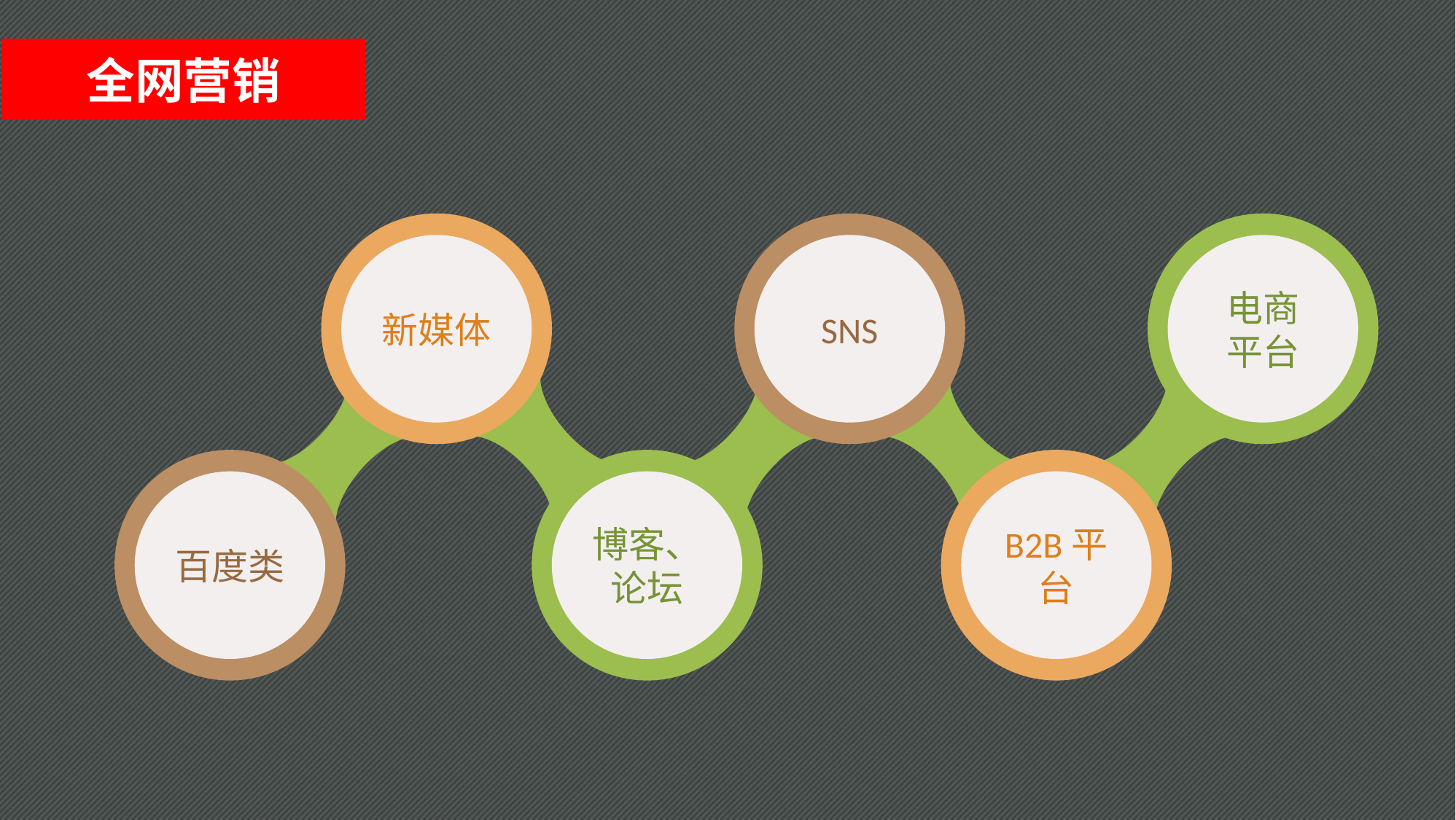

全网营销

新媒体

SNS

电商
平台

百度类

博客、论坛

B2B平台